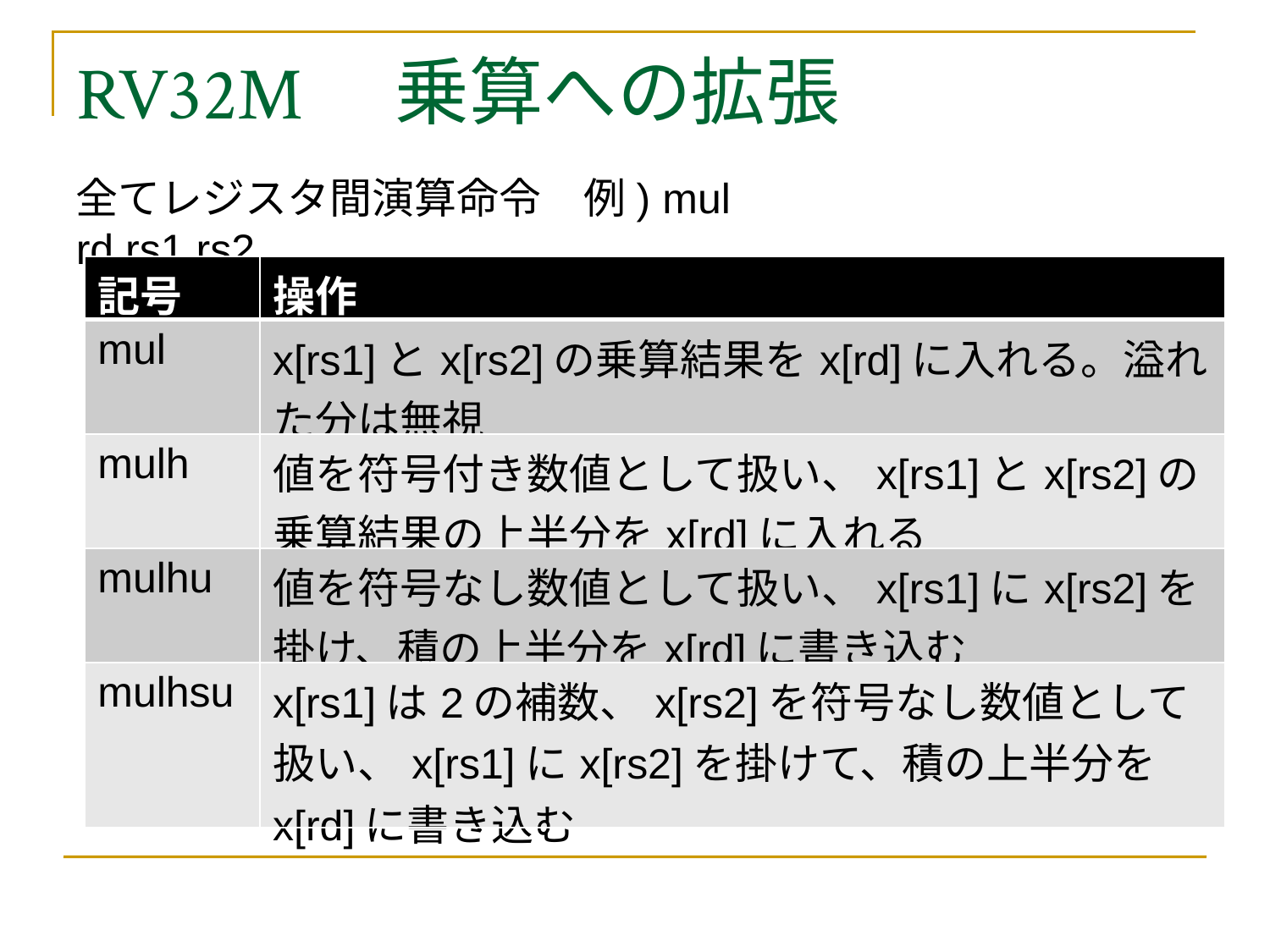

# RV32M　乗算への拡張
全てレジスタ間演算命令　例) mul rd,rs1,rs2
| 記号 | 操作 |
| --- | --- |
| mul | x[rs1]とx[rs2]の乗算結果をx[rd]に入れる。溢れた分は無視 |
| mulh | 値を符号付き数値として扱い、x[rs1]とx[rs2]の乗算結果の上半分をx[rd]に入れる |
| mulhu | 値を符号なし数値として扱い、x[rs1]にx[rs2]を掛け、積の上半分をx[rd]に書き込む |
| mulhsu | x[rs1]は2の補数、x[rs2]を符号なし数値として扱い、x[rs1]にx[rs2]を掛けて、積の上半分をx[rd]に書き込む |